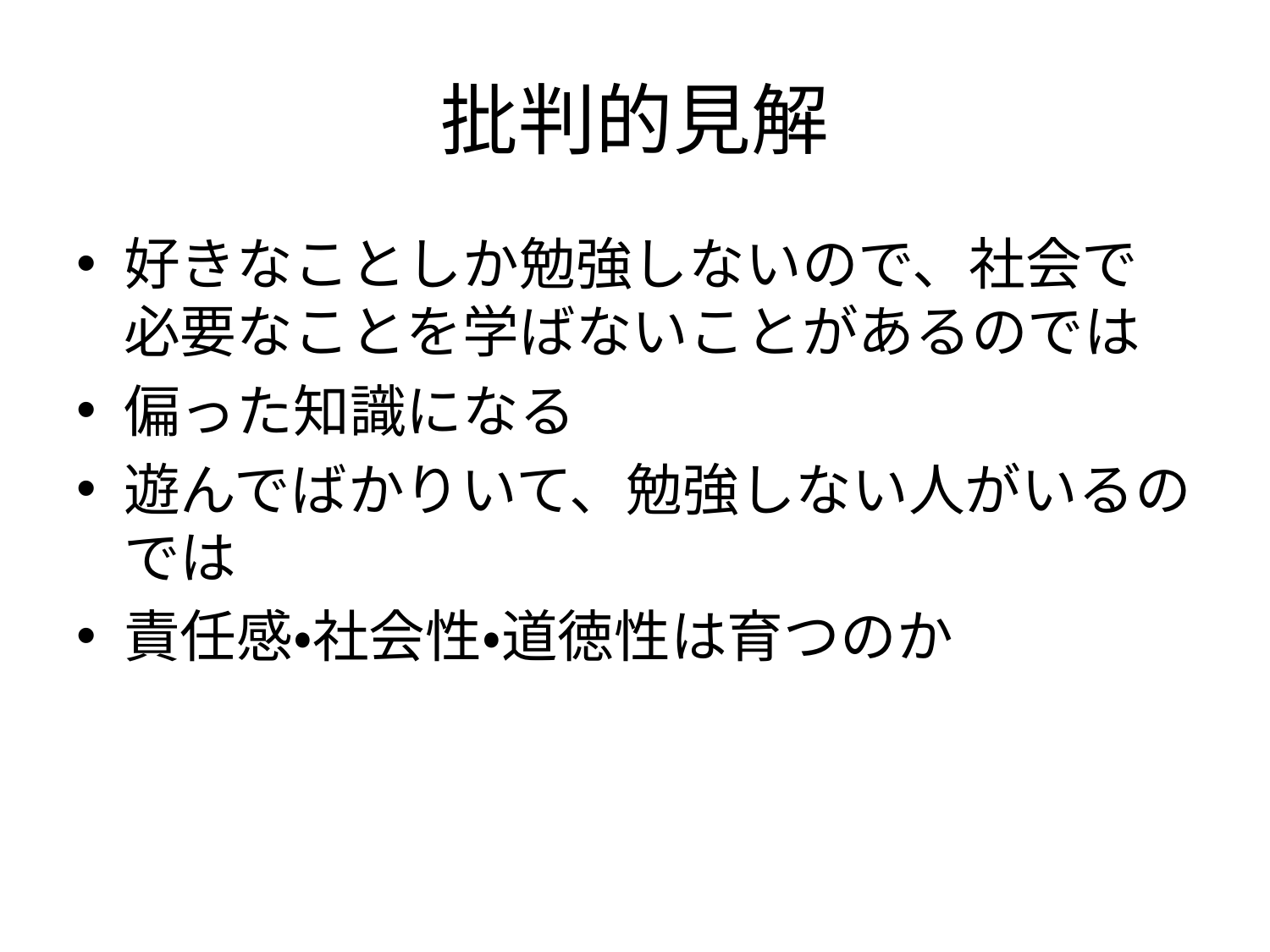

# 批判的見解
好きなことしか勉強しないので、社会で必要なことを学ばないことがあるのでは
偏った知識になる
遊んでばかりいて、勉強しない人がいるのでは
責任感・社会性・道徳性は育つのか